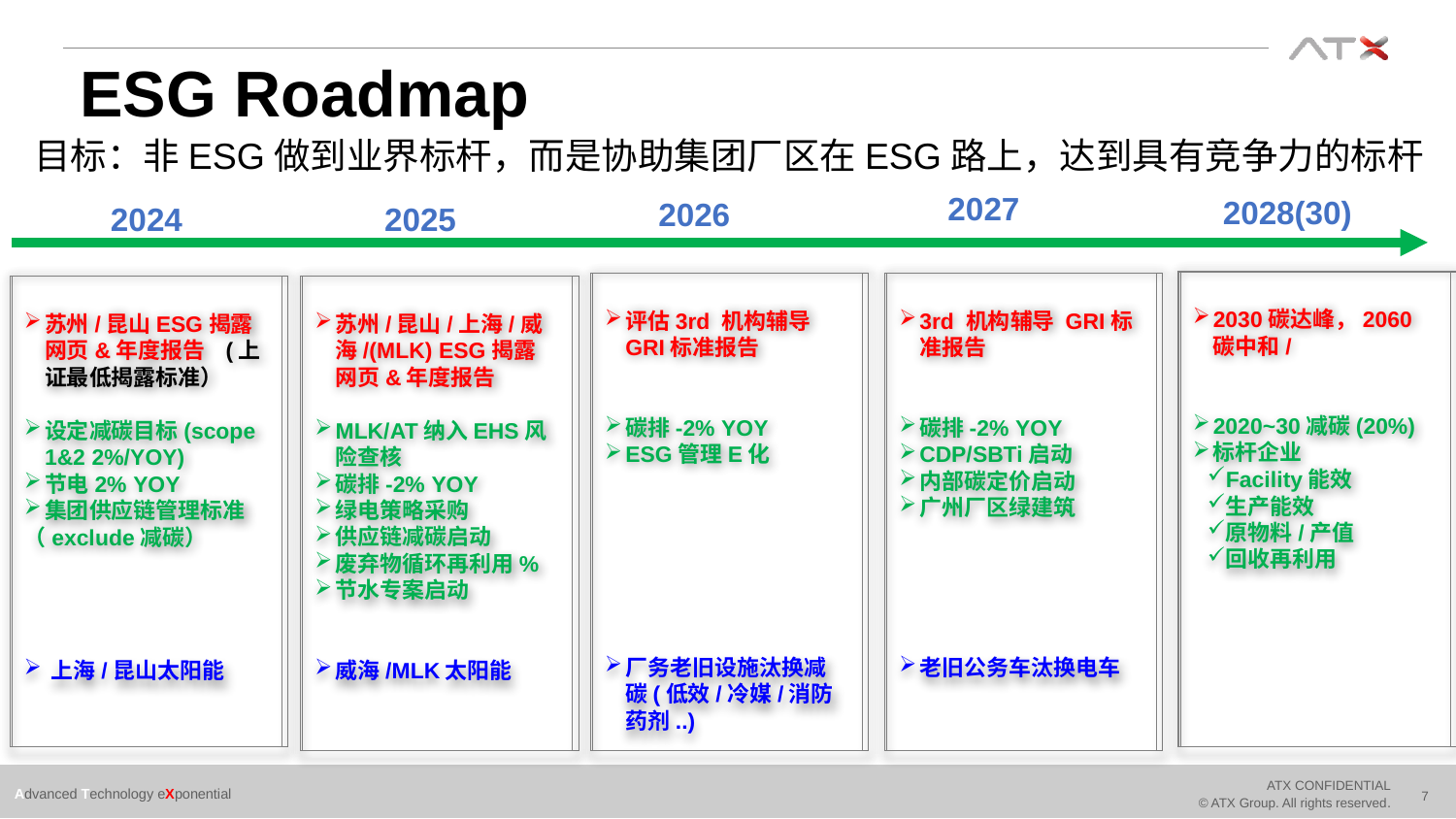

ESG Roadmap
目标：非ESG做到业界标杆，而是协助集团厂区在ESG路上，达到具有竞争力的标杆

2027
2028(30)
2026
2024
2025

2030碳达峰，2060碳中和/

2020~30减碳(20%)
标杆企业
Facility能效
生产能效
原物料/产值
回收再利用

评估3rd 机构辅导 GRI标准报告

碳排-2% YOY
ESG管理E化

厂务老旧设施汰换减碳(低效/冷媒/消防药剂..)

3rd 机构辅导 GRI标准报告

碳排-2% YOY
CDP/SBTi启动
内部碳定价启动
广州厂区绿建筑

老旧公务车汰换电车

苏州/昆山/上海/威海/(MLK) ESG揭露网页&年度报告

MLK/AT纳入EHS风险查核
碳排-2% YOY
绿电策略采购
供应链减碳启动
废弃物循环再利用%
节水专案启动

威海/MLK太阳能

苏州/昆山ESG揭露网页&年度报告   (上证最低揭露标准）

设定减碳目标(scope 1&2 2%/YOY)
节电2% YOY
集团供应链管理标准
（exclude减碳）

上海/昆山太阳能